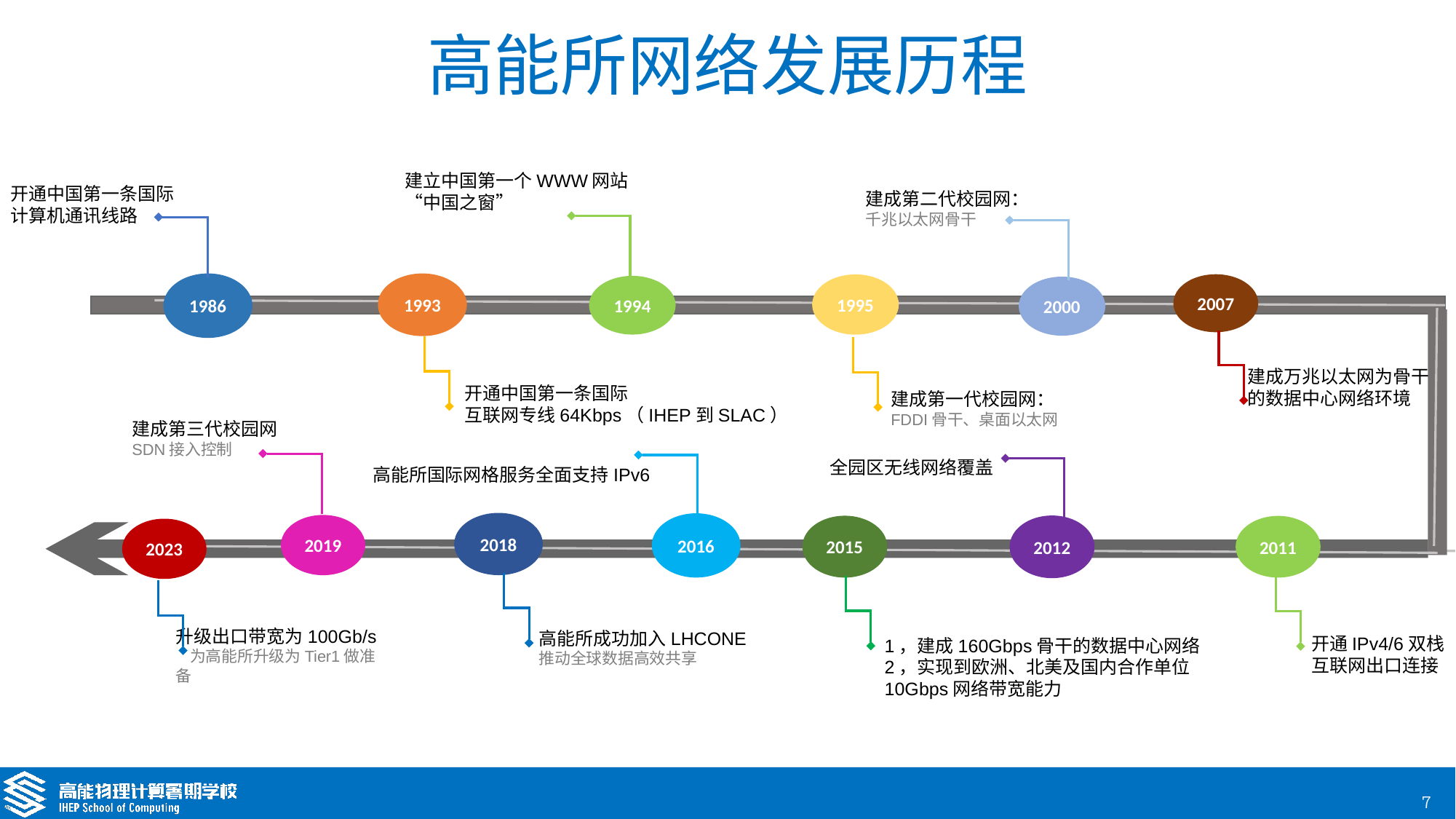

# 高能所网络发展历程
建立中国第一个WWW网站“中国之窗”
开通中国第一条国际
计算机通讯线路
建成第二代校园网：
千兆以太网骨干
1986
1993
2007
1995
1994
2000

建成万兆以太网为骨干的数据中心网络环境
开通中国第一条国际
互联网专线64Kbps（IHEP到SLAC）
建成第一代校园网：
FDDI骨干、桌面以太网
建成第三代校园网
SDN接入控制
全园区无线网络覆盖
高能所国际网格服务全面支持IPv6
2018
2016
2019
2012
2015
2011
2023

升级出口带宽为100Gb/s
   为高能所升级为Tier1做准备
高能所成功加入LHCONE
推动全球数据高效共享
开通IPv4/6双栈
互联网出口连接
1，建成160Gbps骨干的数据中心网络
2，实现到欧洲、北美及国内合作单位10Gbps网络带宽能力
7